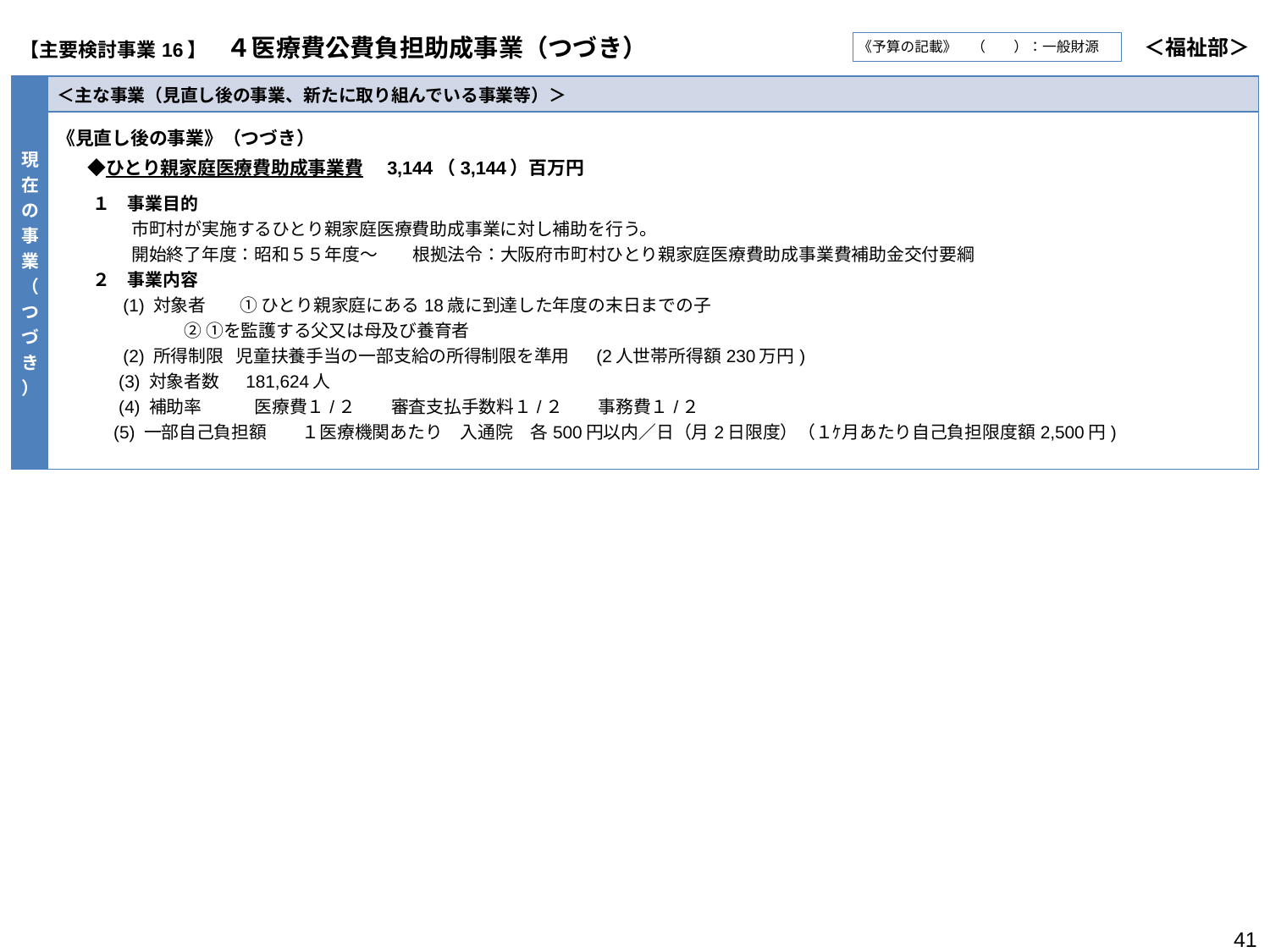

| 【主要検討事業16】　４医療費公費負担助成事業（つづき） | ＜福祉部＞ |
| --- | --- |
《予算の記載》　（　　）：一般財源
| 現在の事業（つづき） | ＜主な事業（見直し後の事業、新たに取り組んでいる事業等）＞ |
| --- | --- |
|  | 《見直し後の事業》（つづき） 　◆ひとり親家庭医療費助成事業費　3,144（3,144）百万円 　　１　事業目的 　　　　 市町村が実施するひとり親家庭医療費助成事業に対し補助を行う。 　　　　 開始終了年度：昭和５５年度～　　根拠法令：大阪府市町村ひとり親家庭医療費助成事業費補助金交付要綱 　　２　事業内容 　　　 (1) 対象者 　① ひとり親家庭にある18歳に到達した年度の末日までの子 　 ② ①を監護する父又は母及び養育者 　　　 (2) 所得制限 児童扶養手当の一部支給の所得制限を準用 　(2人世帯所得額230万円)　　　　　　　　　　　　　　　　　 　　 (3) 対象者数　 181,624人　　　　　　　　　　　　　　　　　　　　　　　　　　　　　　　　　　　 　　 (4) 補助率　　　医療費１/２　　審査支払手数料１/２　　事務費１/２　 　 　 (5) 一部自己負担額　　１医療機関あたり　入通院　各500円以内／日（月2日限度）（１ｹ月あたり自己負担限度額2,500円) |
41